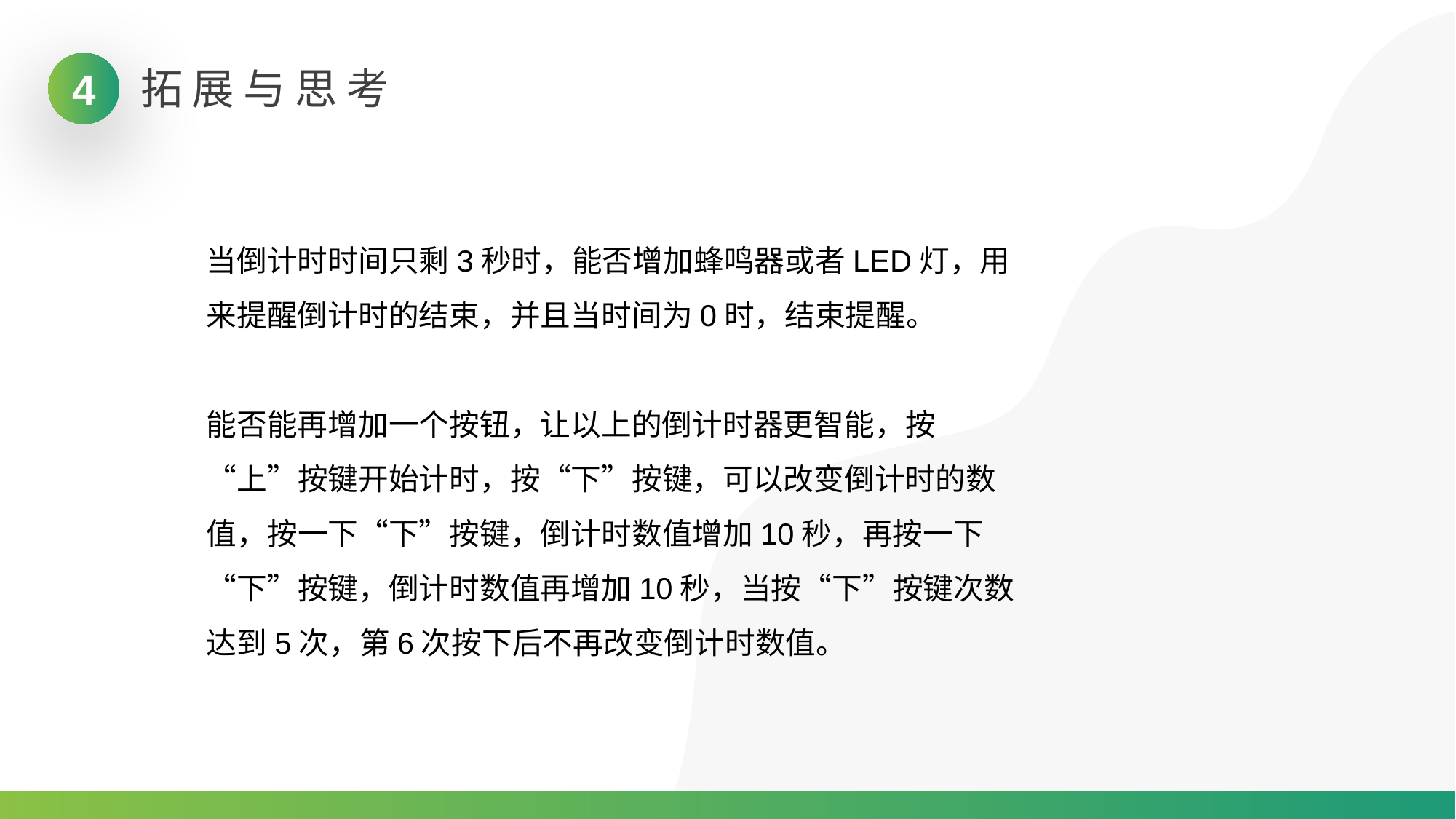

拓展与思考
4
当倒计时时间只剩3秒时，能否增加蜂鸣器或者LED灯，用来提醒倒计时的结束，并且当时间为0时，结束提醒。

能否能再增加一个按钮，让以上的倒计时器更智能，按“上”按键开始计时，按“下”按键，可以改变倒计时的数值，按一下“下”按键，倒计时数值增加10秒，再按一下“下”按键，倒计时数值再增加10秒，当按“下”按键次数达到5次，第6次按下后不再改变倒计时数值。